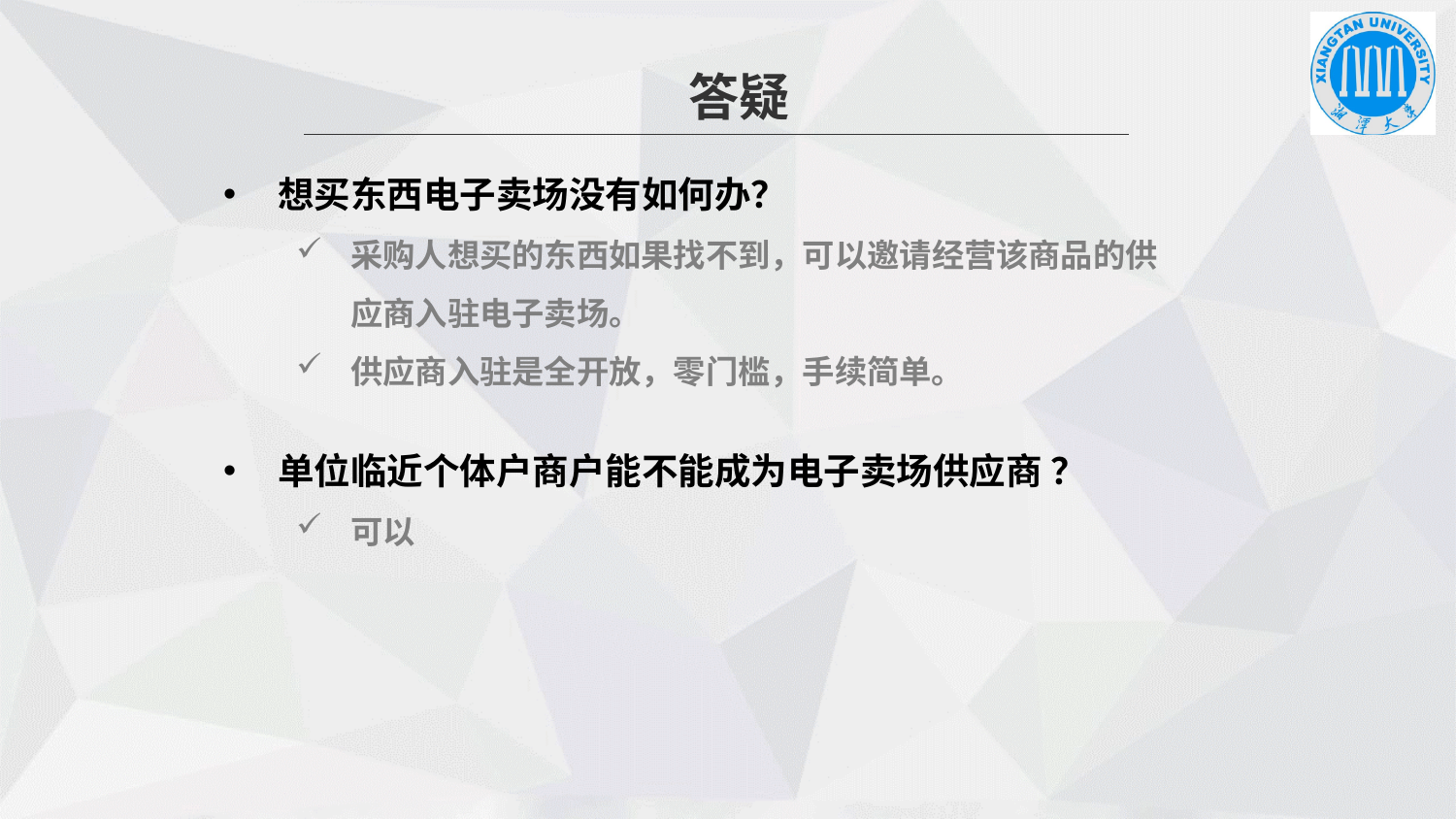

答疑
想买东西电子卖场没有如何办？
采购人想买的东西如果找不到，可以邀请经营该商品的供应商入驻电子卖场。
供应商入驻是全开放，零门槛，手续简单。

单位临近个体户商户能不能成为电子卖场供应商 ？
可以